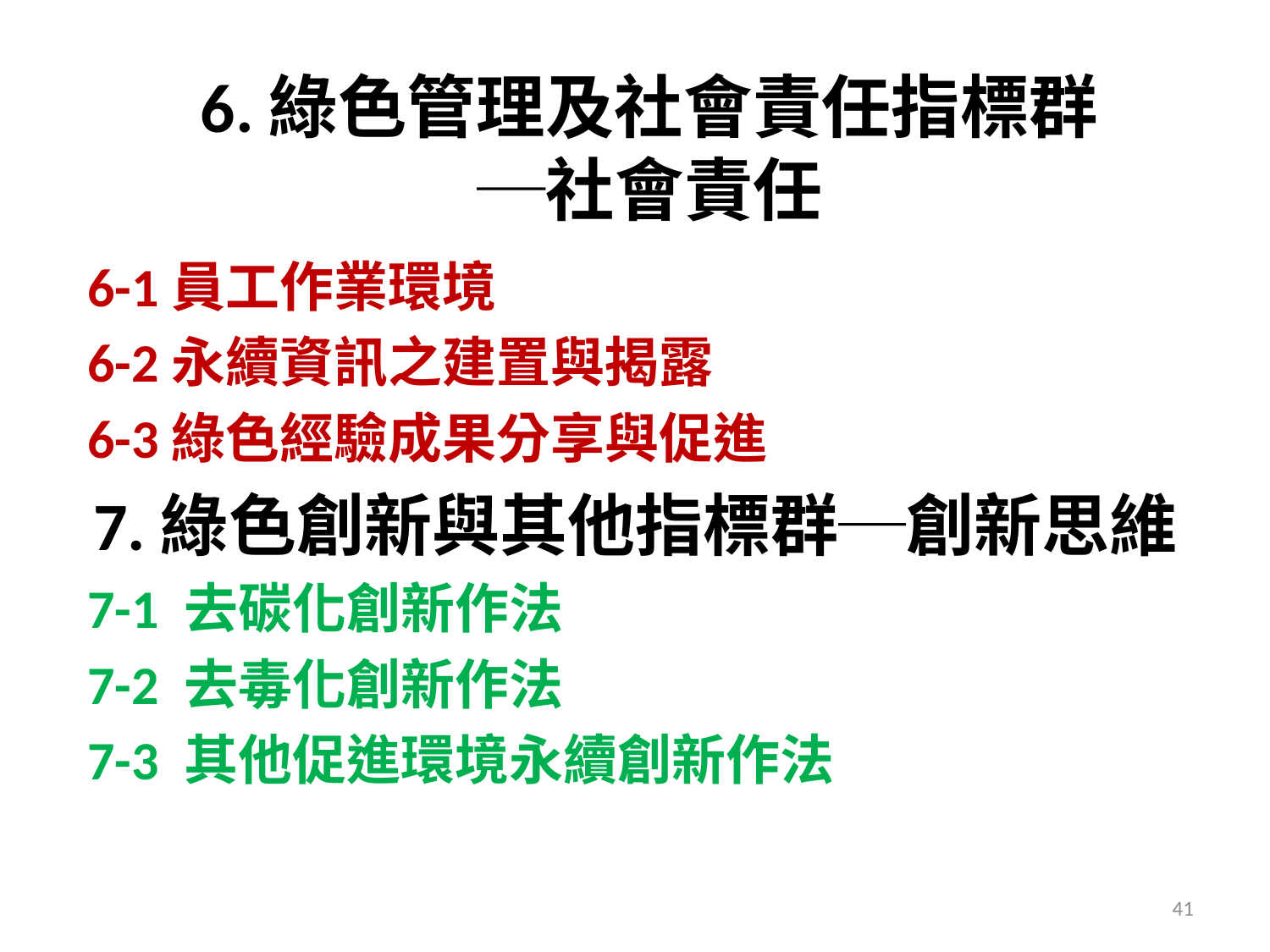

# 6.綠色管理及社會責任指標群 ─社會責任
6-1員工作業環境
6-2永續資訊之建置與揭露
6-3綠色經驗成果分享與促進
7.綠色創新與其他指標群─創新思維
7-1 去碳化創新作法
7-2 去毒化創新作法
7-3 其他促進環境永續創新作法
41